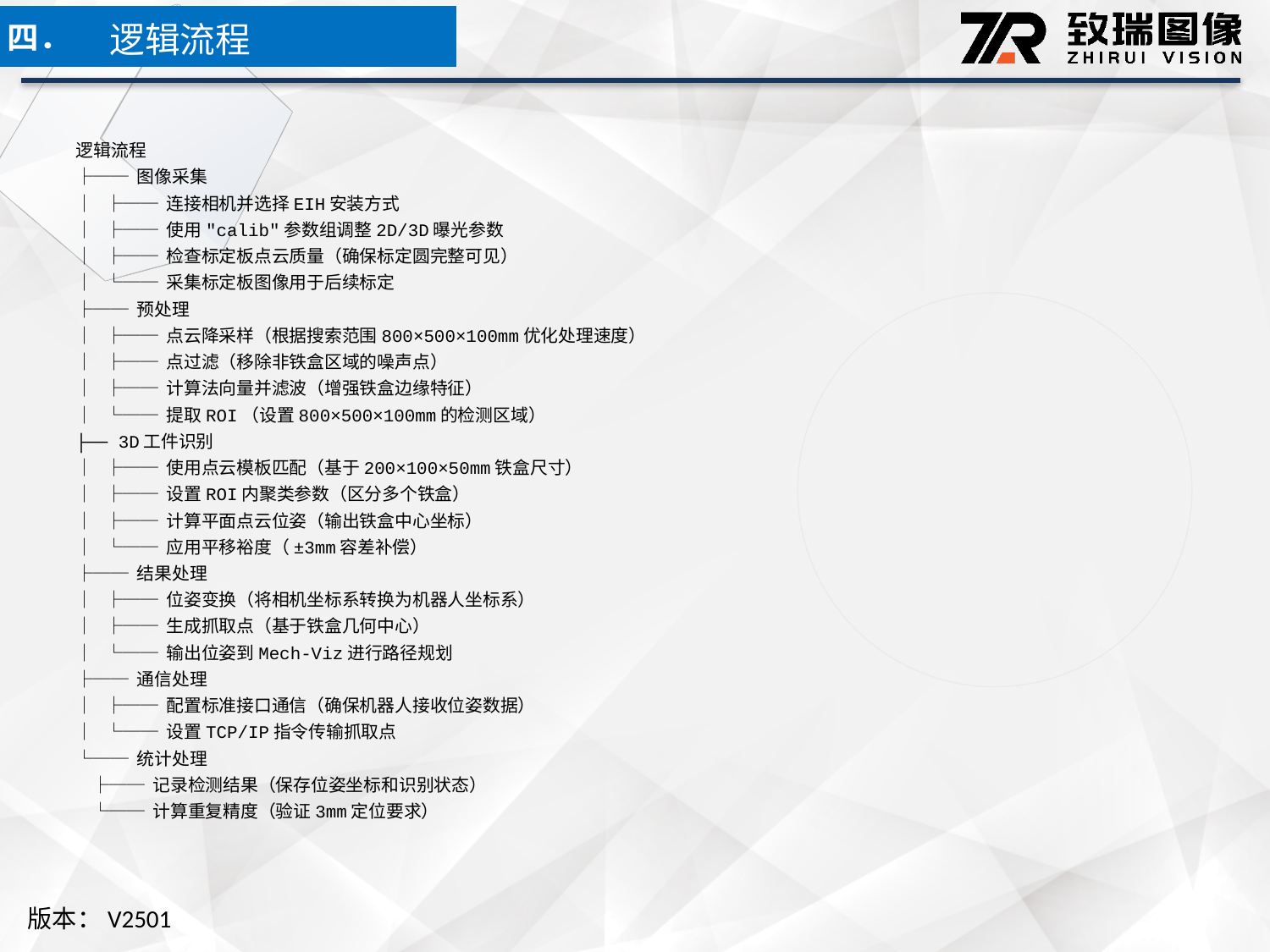

逻辑流程
四．

逻辑流程
├── 图像采集
│   ├── 连接相机并选择EIH安装方式
│   ├── 使用"calib"参数组调整2D/3D曝光参数
│   ├── 检查标定板点云质量（确保标定圆完整可见）
│   └── 采集标定板图像用于后续标定
├── 预处理
│   ├── 点云降采样（根据搜索范围800×500×100mm优化处理速度）
│   ├── 点过滤（移除非铁盒区域的噪声点）
│   ├── 计算法向量并滤波（增强铁盒边缘特征）
│   └── 提取ROI（设置800×500×100mm的检测区域）
├── 3D工件识别
│   ├── 使用点云模板匹配（基于200×100×50mm铁盒尺寸）
│   ├── 设置ROI内聚类参数（区分多个铁盒）
│   ├── 计算平面点云位姿（输出铁盒中心坐标）
│   └── 应用平移裕度（±3mm容差补偿）
├── 结果处理
│   ├── 位姿变换（将相机坐标系转换为机器人坐标系）
│   ├── 生成抓取点（基于铁盒几何中心）
│   └── 输出位姿到Mech-Viz进行路径规划
├── 通信处理
│   ├── 配置标准接口通信（确保机器人接收位姿数据）
│   └── 设置TCP/IP指令传输抓取点
└── 统计处理
    ├── 记录检测结果（保存位姿坐标和识别状态）
    └── 计算重复精度（验证3mm定位要求）